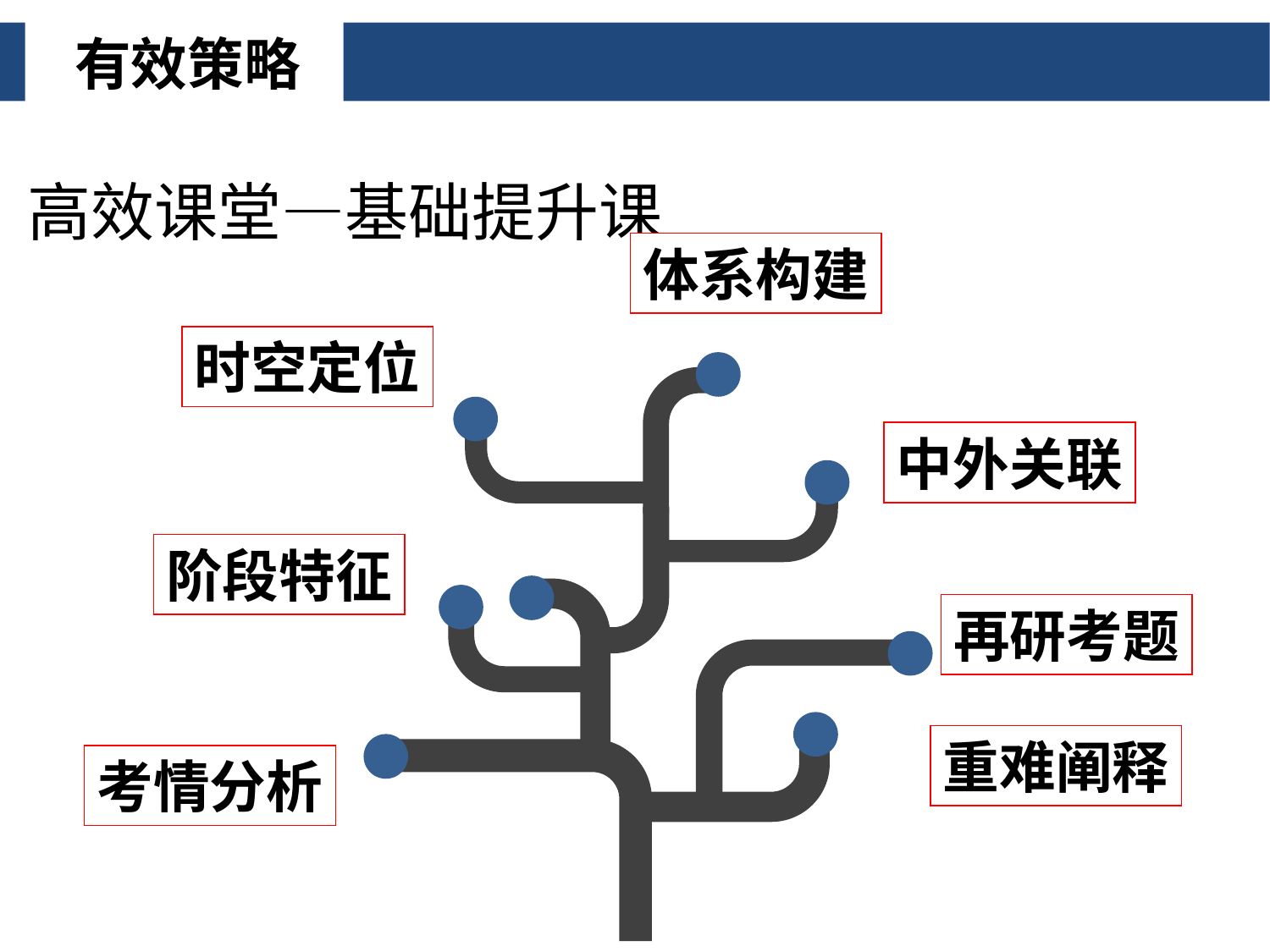

有效策略
高效课堂—基础提升课
体系构建
时空定位

中外关联

阶段特征

再研考题

重难阐释

考情分析